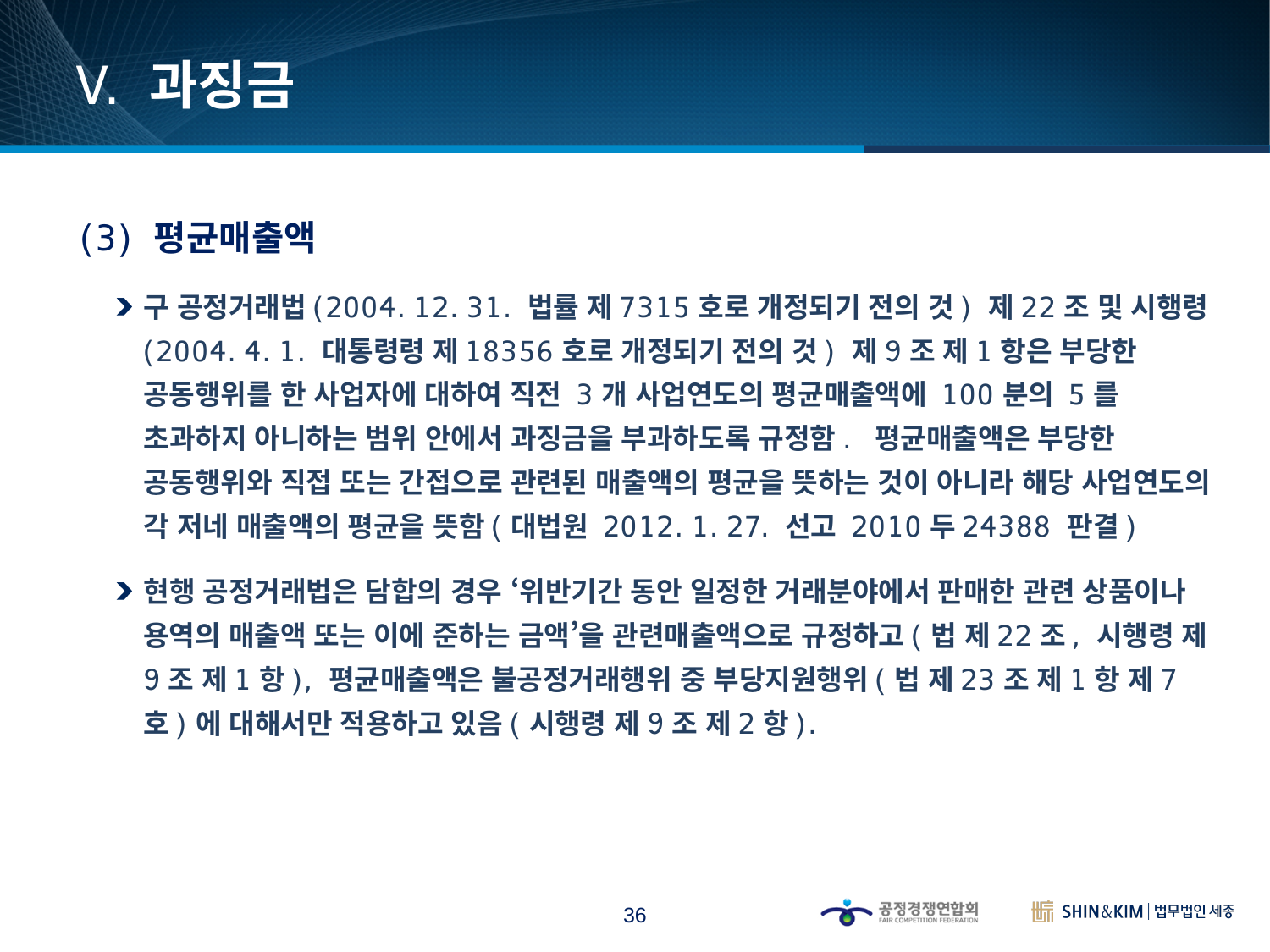

# V. 과징금
(3) 평균매출액
구 공정거래법(2004. 12. 31. 법률 제7315호로 개정되기 전의 것) 제22조 및 시행령(2004. 4. 1. 대통령령 제18356호로 개정되기 전의 것) 제9조 제1항은 부당한 공동행위를 한 사업자에 대하여 직전 3개 사업연도의 평균매출액에 100분의 5를 초과하지 아니하는 범위 안에서 과징금을 부과하도록 규정함.  평균매출액은 부당한 공동행위와 직접 또는 간접으로 관련된 매출액의 평균을 뜻하는 것이 아니라 해당 사업연도의 각 저네 매출액의 평균을 뜻함(대법원 2012. 1. 27. 선고 2010두24388 판결)
현행 공정거래법은 담합의 경우 ‘위반기간 동안 일정한 거래분야에서 판매한 관련 상품이나 용역의 매출액 또는 이에 준하는 금액’을 관련매출액으로 규정하고(법 제22조, 시행령 제9조 제1항), 평균매출액은 불공정거래행위 중 부당지원행위(법 제23조 제1항 제7호)에 대해서만 적용하고 있음(시행령 제9조 제2항).

36